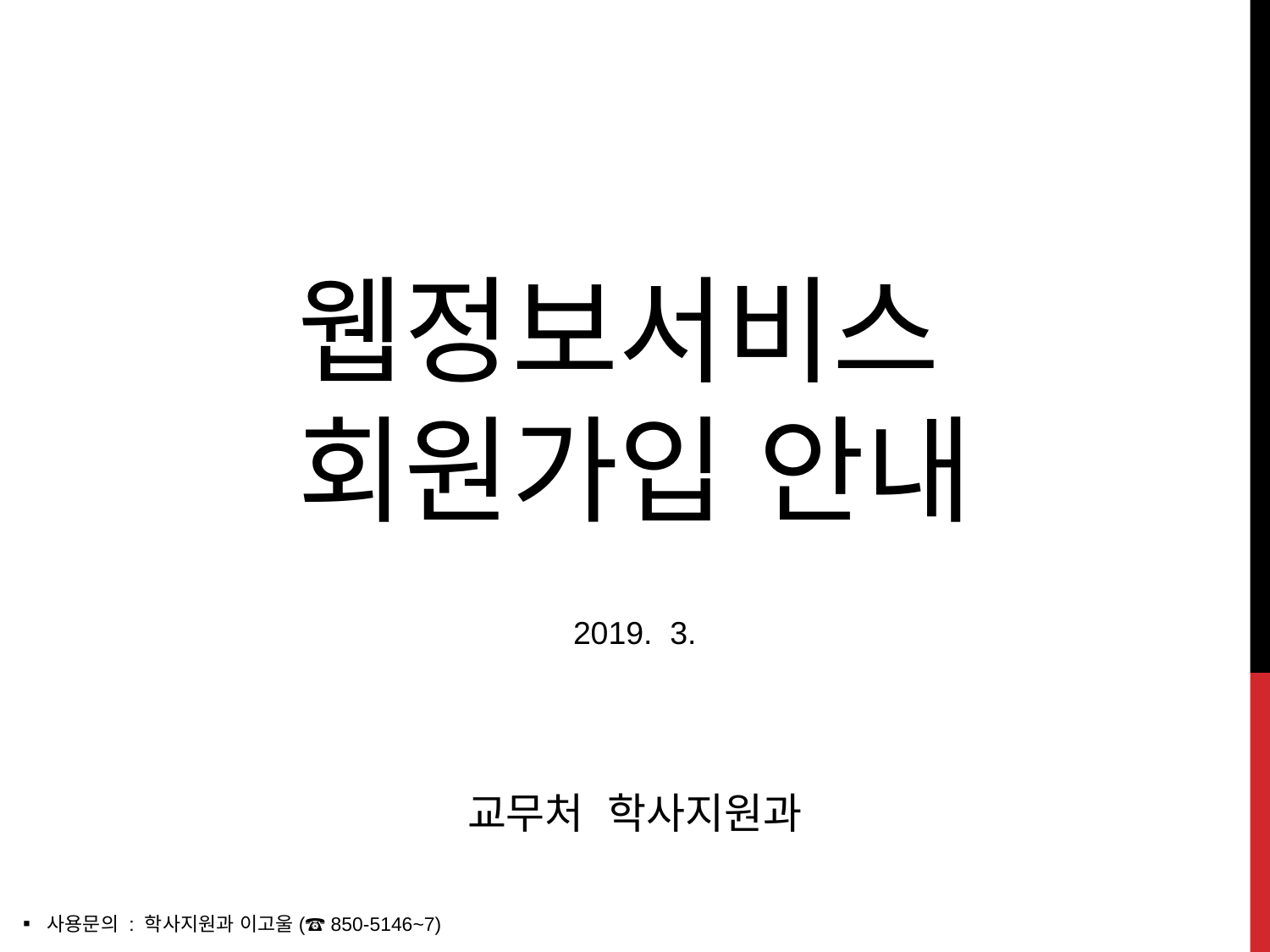

웹정보서비스
회원가입 안내
2019.  3.
교무처  학사지원과
▪ 사용문의 : 학사지원과 이고울(☎ 850-5146~7)